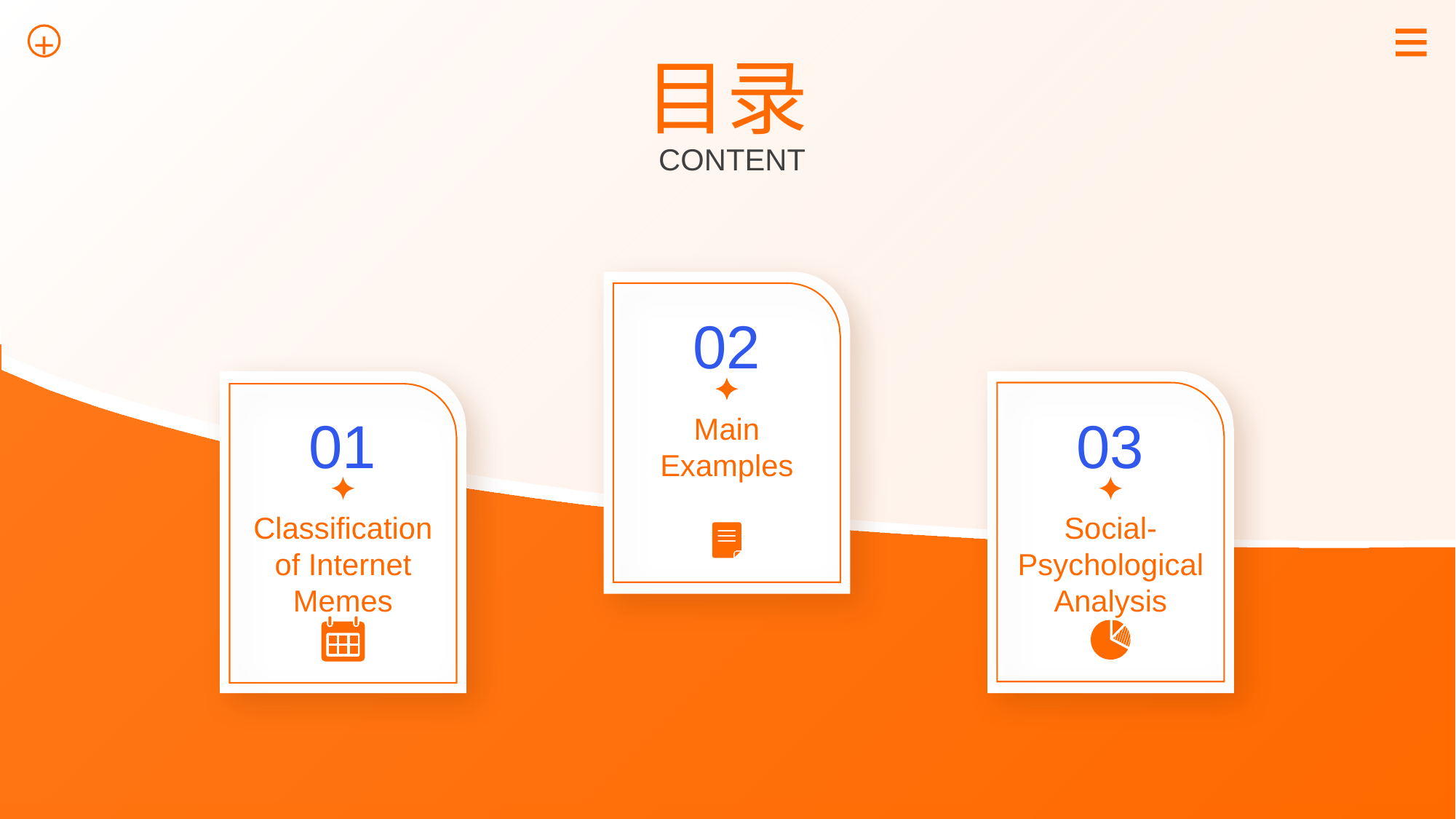

+

目录

CONTENT

02

01
03
Main Examples

Classification of Internet Memes
Social-Psychological Analysis